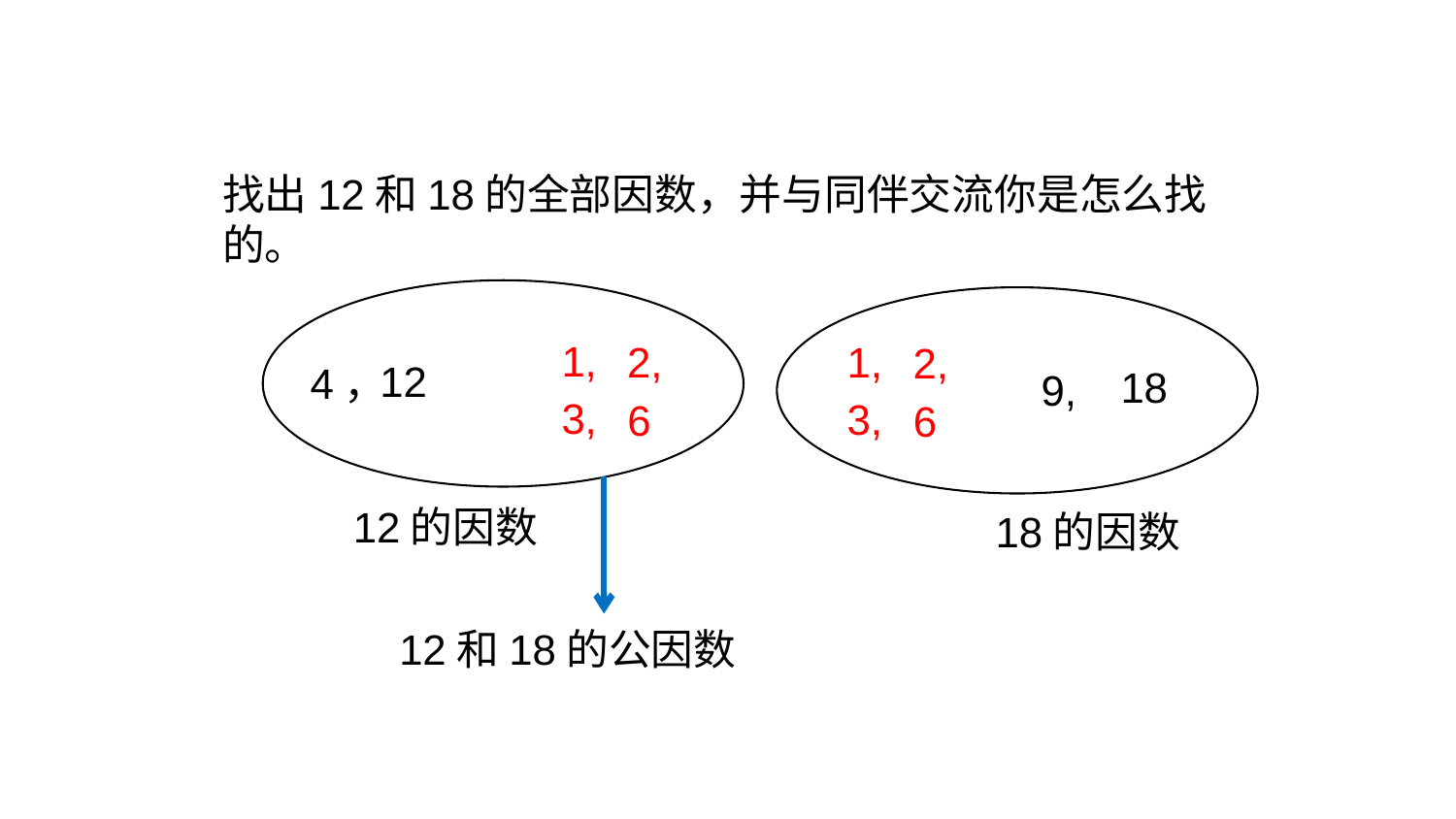

找出12和18的全部因数，并与同伴交流你是怎么找的。

1,
2,
1,
2,
12
4，
18
9,
3,
3,
6
6
12的因数
18的因数
12和18的公因数